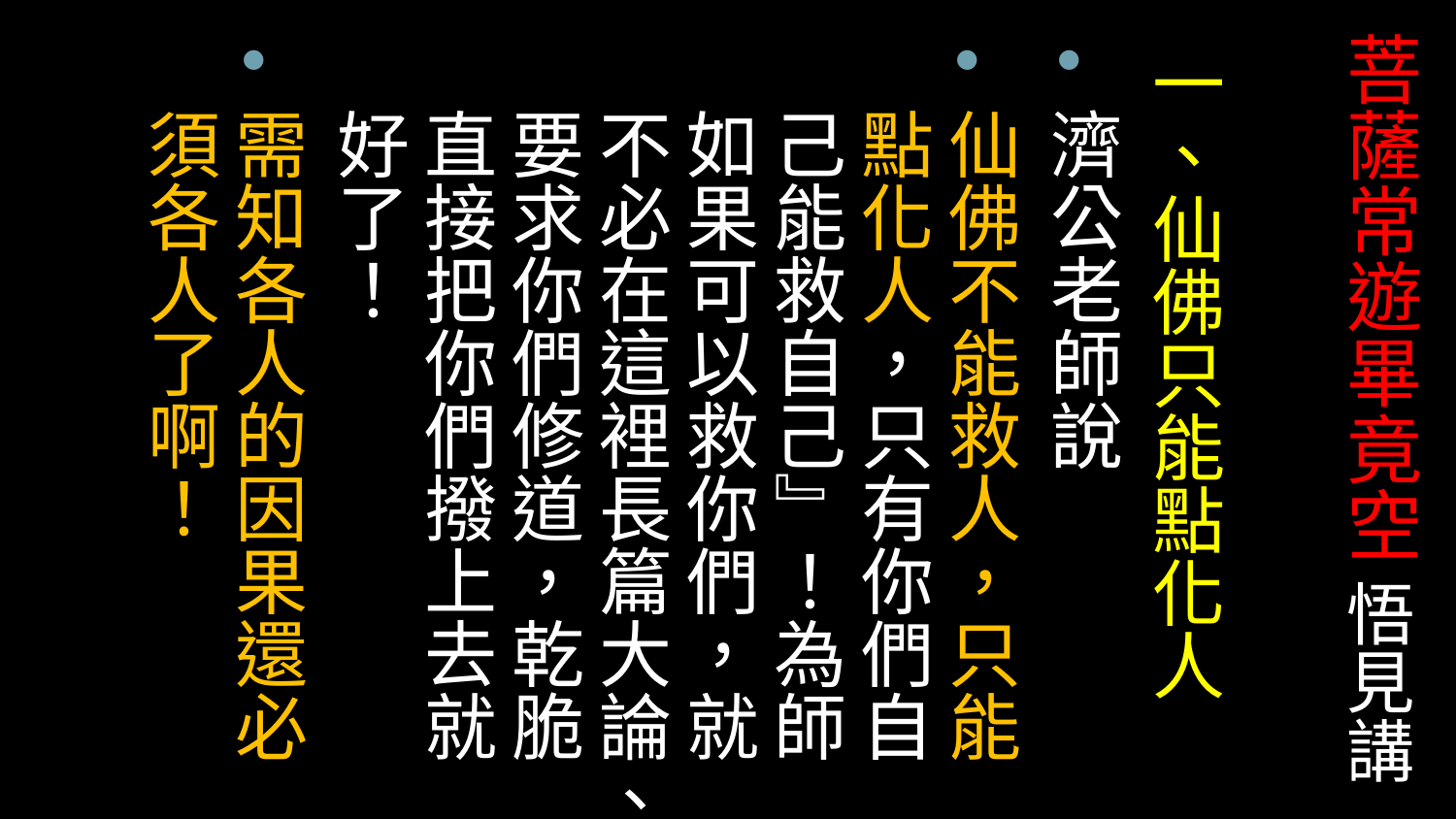

# 菩薩常遊畢竟空 悟見講
一、仙佛只能點化人
濟公老師說
仙佛不能救人，只能點化人，只有你們自己能救自己』！為師如果可以救你們，就不必在這裡長篇大論、要求你們修道，乾脆直接把你們撥上去就好了！
需知各人的因果還必須各人了啊！